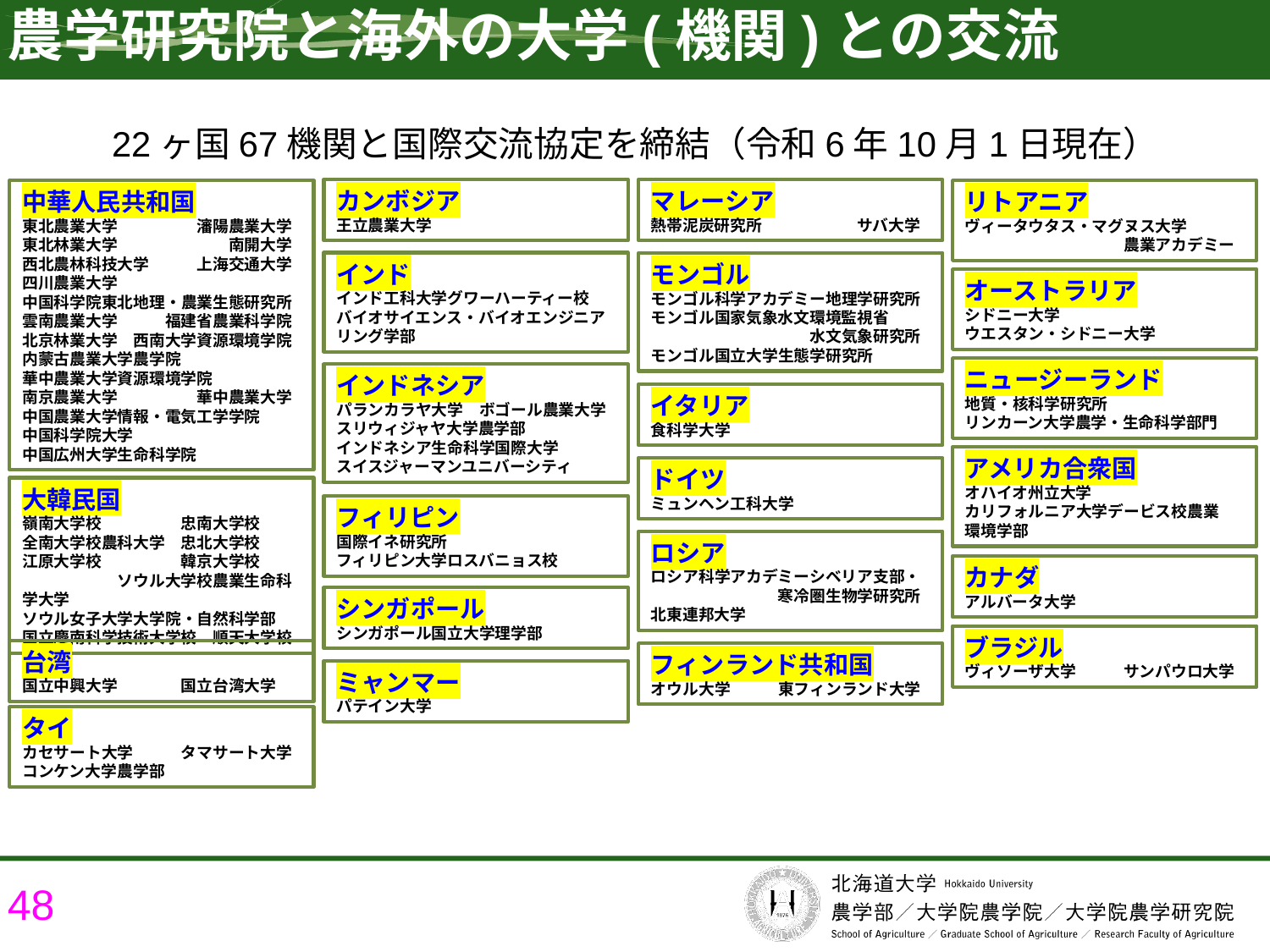

農学研究院と海外の大学(機関)との交流
22ヶ国67機関と国際交流協定を締結（令和6年10月1日現在）

カンボジア
王立農業大学
マレーシア
熱帯泥炭研究所　　　　　　サバ大学
中華人民共和国
東北農業大学　　　　　瀋陽農業大学
東北林業大学　　　　　　　南開大学
西北農林科技大学　　　上海交通大学
四川農業大学
中国科学院東北地理・農業生態研究所
雲南農業大学　　　福建省農業科学院
北京林業大学　西南大学資源環境学院
内蒙古農業大学農学院
華中農業大学資源環境学院
南京農業大学　　　　　華中農業大学
中国農業大学情報・電気工学学院
中国科学院大学
中国広州大学生命科学院
リトアニア
ヴィータウタス・マグヌス大学
　　　　　　　　　　農業アカデミー
インド
インド工科大学グワーハーティー校
バイオサイエンス・バイオエンジニアリング学部
モンゴル
モンゴル科学アカデミー地理学研究所
モンゴル国家気象水文環境監視省
　　　　　　　　　　水文気象研究所
モンゴル国立大学生態学研究所
オーストラリア
シドニー大学
ウエスタン・シドニー大学
ニュージーランド
地質・核科学研究所
リンカーン大学農学・生命科学部門
インドネシア
パランカラヤ大学　ボゴール農業大学
スリウィジャヤ大学農学部
インドネシア生命科学国際大学
スイスジャーマンユニバーシティ
イタリア
食科学大学
アメリカ合衆国
オハイオ州立大学
カリフォルニア大学デービス校農業
環境学部
ドイツ
ミュンヘン工科大学
大韓民国
嶺南大学校　　　　　忠南大学校
全南大学校農科大学　忠北大学校
江原大学校　　　　　韓京大学校　　　　　　　　ソウル大学校農業生命科学大学
ソウル女子大学大学院・自然科学部
国立慶南科学技術大学校　順天大学校
フィリピン
国際イネ研究所
フィリピン大学ロスバニョス校
ロシア
ロシア科学アカデミーシベリア支部・
　　　　　　　　寒冷圏生物学研究所
北東連邦大学
カナダ
アルバータ大学
シンガポール
シンガポール国立大学理学部
ブラジル
ヴィソーザ大学　　　サンパウロ大学
台湾
国立中興大学　　　　国立台湾大学
フィンランド共和国
オウル大学　　　東フィンランド大学
ミャンマー
パテイン大学
タイ
カセサート大学　　　タマサート大学
コンケン大学農学部
48